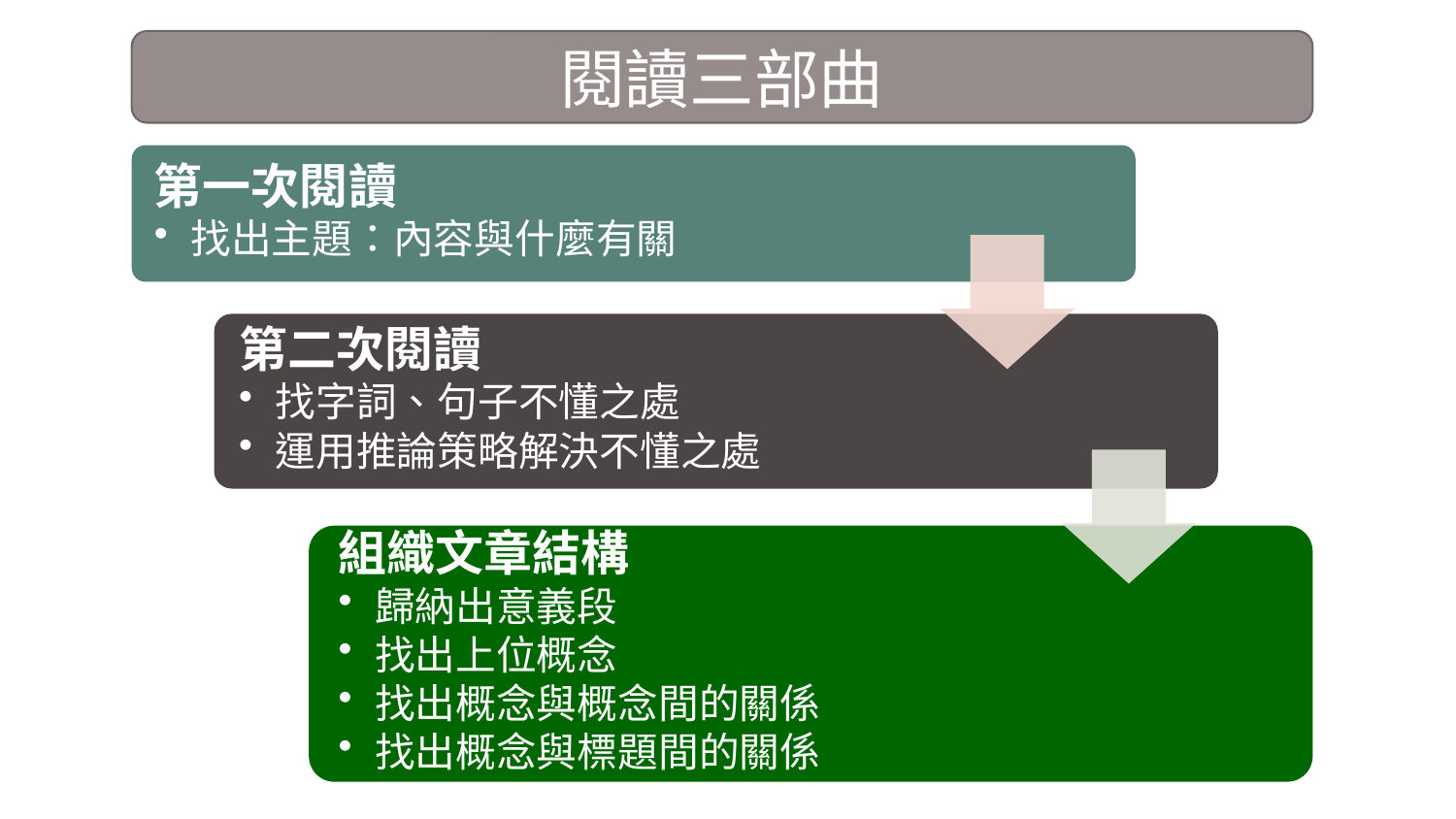

閱讀三部曲
第一次閱讀
找出主題：內容與什麼有關
第二次閱讀
找字詞、句子不懂之處
運用推論策略解決不懂之處
組織文章結構
歸納出意義段
找出上位概念
找出概念與概念間的關係
找出概念與標題間的關係